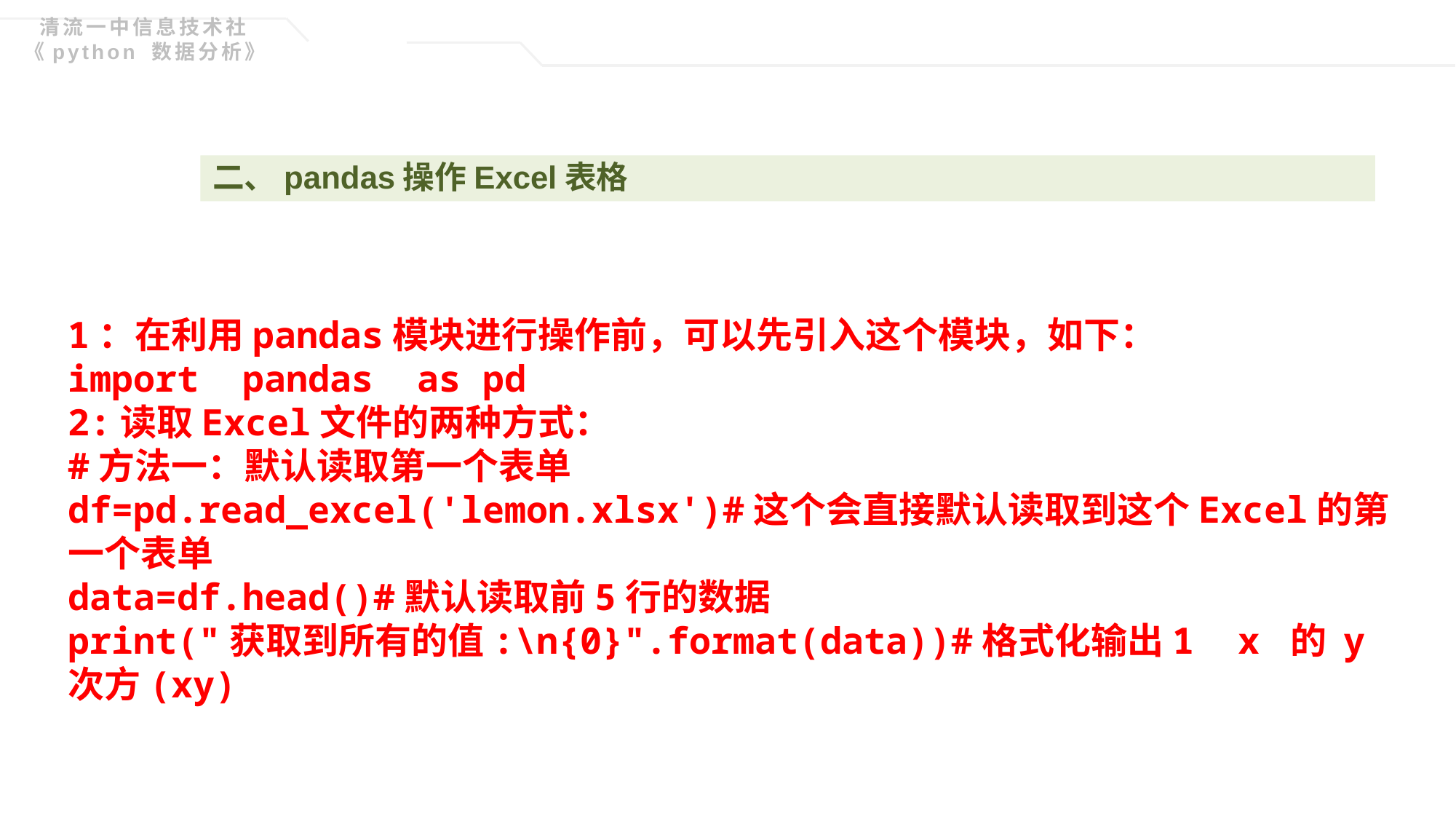

清流一中信息技术社《python 数据分析》
二、pandas操作Excel表格

1：在利用pandas模块进行操作前，可以先引入这个模块，如下：
import  pandas  as pd
2:读取Excel文件的两种方式：
#方法一：默认读取第一个表单
df=pd.read_excel('lemon.xlsx')#这个会直接默认读取到这个Excel的第一个表单
data=df.head()#默认读取前5行的数据
print("获取到所有的值:\n{0}".format(data))#格式化输出1  x 的 y 次方(xy)